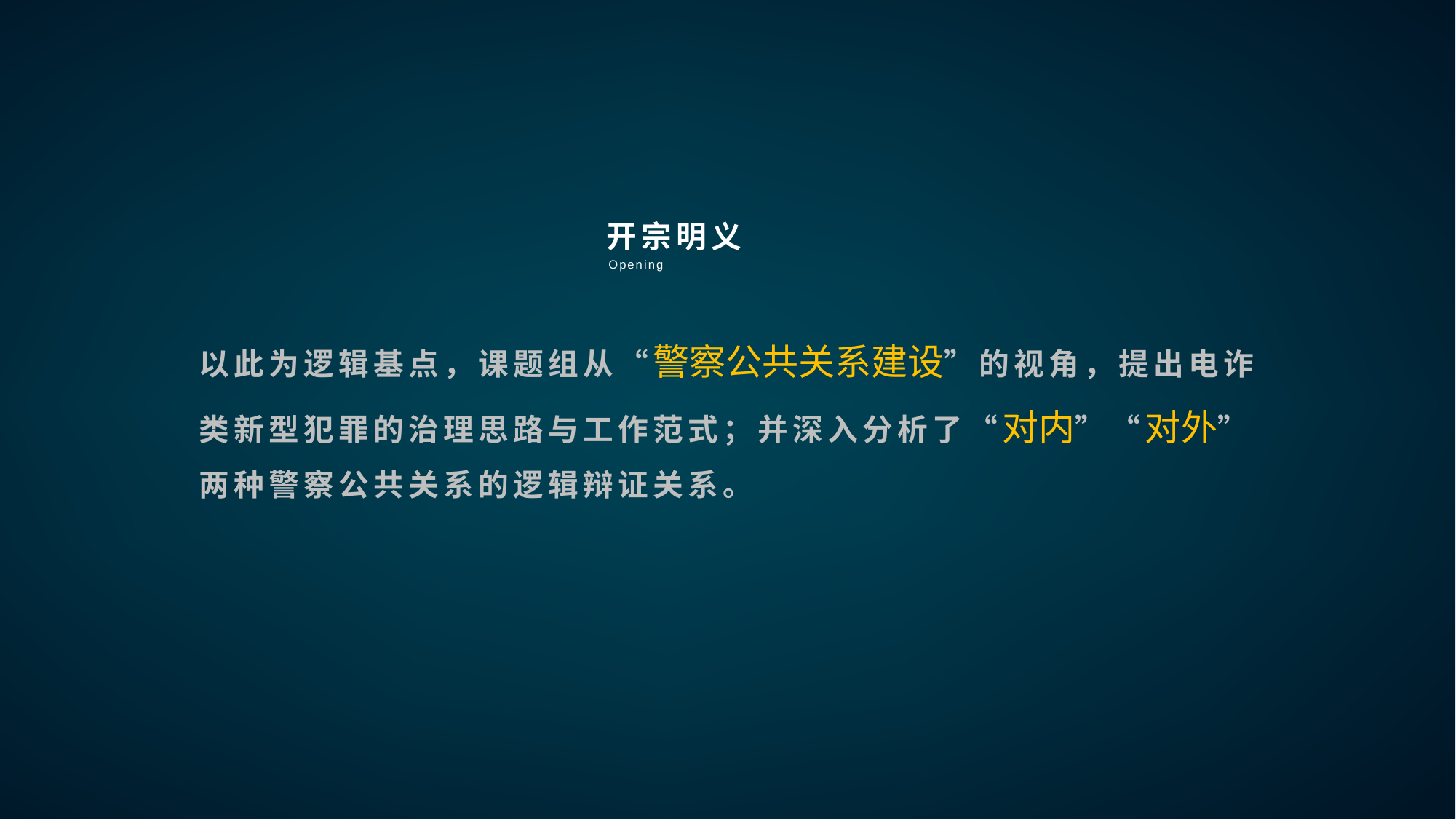

开宗明义
Opening
以此为逻辑基点，课题组从“警察公共关系建设”的视角，提出电诈类新型犯罪的治理思路与工作范式；并深入分析了“对内”“对外”两种警察公共关系的逻辑辩证关系。